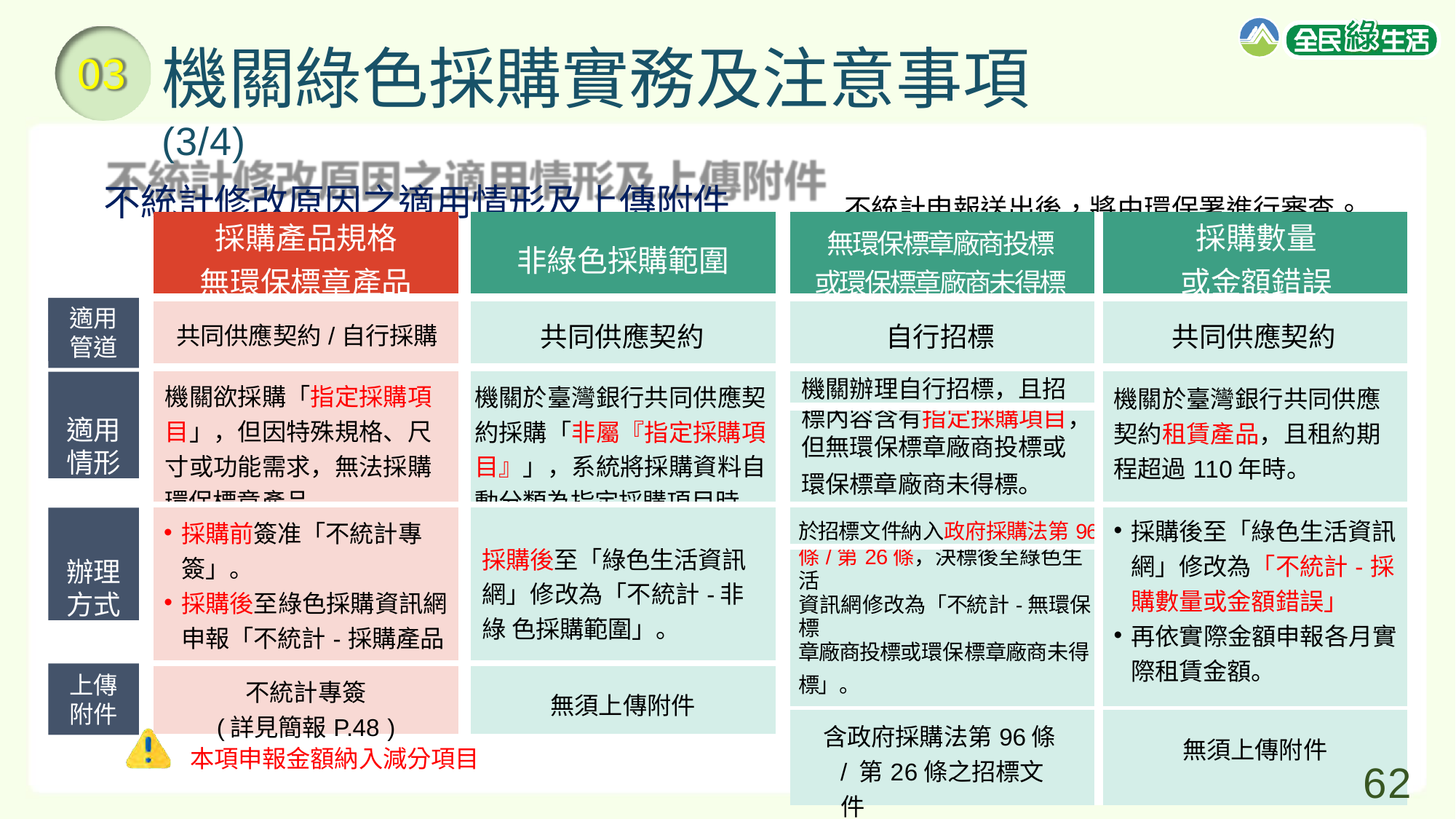

# 機關綠色採購實務及注意事項(3/4)
03

不統計修改原因之適用情形及上傳附件	不統計申報送出後，將由環保署進行審查。
| 採購產品規格 無環保標章產品 |  | 非綠色採購範圍 |
| --- | --- | --- |
| 共同供應契約/自行採購 |  | 共同供應契約 |
| 機關欲採購「指定採購項 目」，但因特殊規格、尺 寸或功能需求，無法採購 環保標章產品。 |  | 機關於臺灣銀行共同供應契 約採購「非屬『指定採購項 目』」，系統將採購資料自 動分類為指定採購項目時 |
| 採購前簽准「不統計專 簽」。 採購後至綠色採購資訊網 申報「不統計-採購產品 規格無環保標章產品」。 |  | 採購後至「綠色生活資訊 網」修改為「不統計-非綠 色採購範圍」。 |
| 不統計專簽 (詳見簡報P.48 ) |  | 無須上傳附件 |
| 無環保標章廠商投標 或環保標章廠商未得標 | 採購數量 或金額錯誤 |
| --- | --- |
| 自行招標 | 共同供應契約 |
| 機關辦理自行招標，且招 | 機關於臺灣銀行共同供應 契約租賃產品，且租約期 程超過110年時。 |
| 標內容含有指定採購項目， |  |
| 但無環保標章廠商投標或 |  |
| 環保標章廠商未得標。 |  |
| 於招標文件納入政府採購法第96 | 採購後至「綠色生活資訊 網」修改為「不統計-採 購數量或金額錯誤」 再依實際金額申報各月實 際租賃金額。 |
| 條/第26條，決標後至綠色生活 |  |
| 資訊網修改為「不統計-無環保標 |  |
| 章廠商投標或環保標章廠商未得 |  |
| 標」。 |  |
| 含政府採購法第96條/ 第26條之招標文件 | 無須上傳附件 |

適用
管道

適用 情形

辦理
方式

上傳
附件

本項申報金額納入減分項目
62